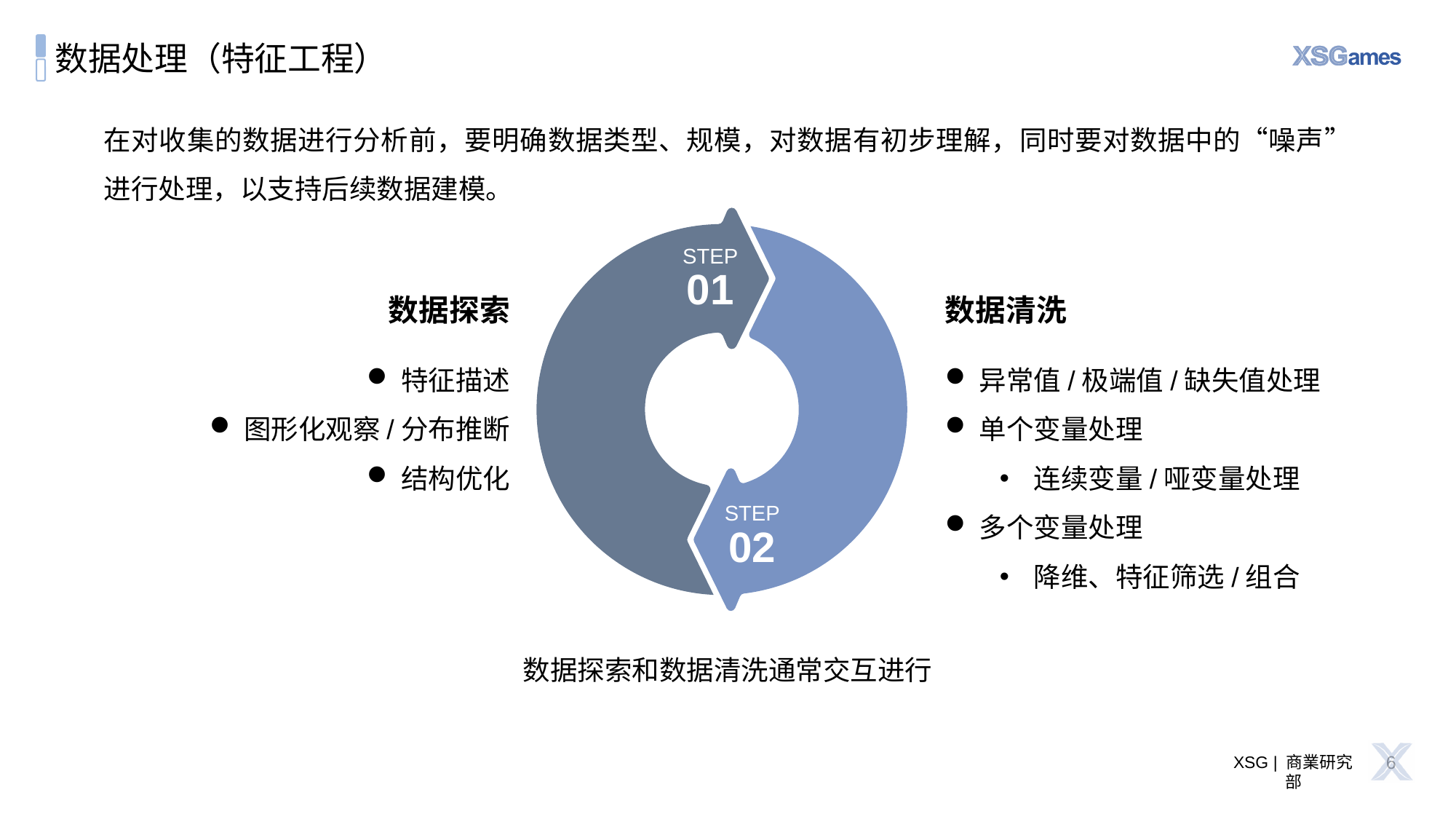

# 数据处理（特征工程）
在对收集的数据进行分析前，要明确数据类型、规模，对数据有初步理解，同时要对数据中的“噪声”进行处理，以支持后续数据建模。
数据探索
数据清洗

STEP

01
特征描述
图形化观察/分布推断
结构优化
异常值/极端值/缺失值处理
单个变量处理
连续变量/哑变量处理
多个变量处理
降维、特征筛选/组合
STEP
02
数据探索和数据清洗通常交互进行
6